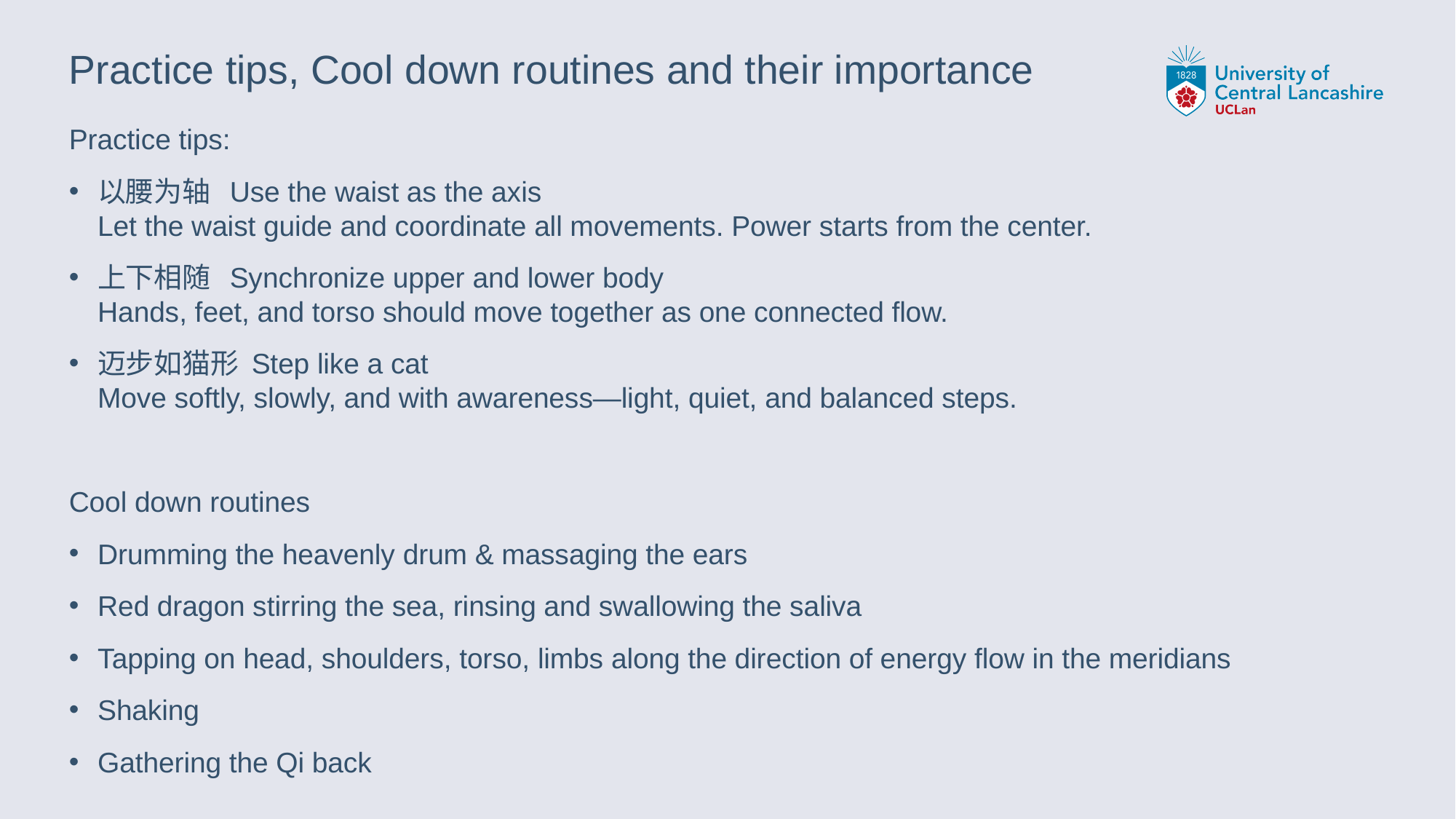

# Practice tips, Cool down routines and their importance
Practice tips:
以腰为轴  Use the waist as the axis
Let the waist guide and coordinate all movements. Power starts from the center.
上下相随  Synchronize upper and lower body
Hands, feet, and torso should move together as one connected flow.
迈步如猫形 Step like a cat
Move softly, slowly, and with awareness—light, quiet, and balanced steps.

Cool down routines
Drumming the heavenly drum & massaging the ears
Red dragon stirring the sea, rinsing and swallowing the saliva
Tapping on head, shoulders, torso, limbs along the direction of energy flow in the meridians
Shaking
Gathering the Qi back